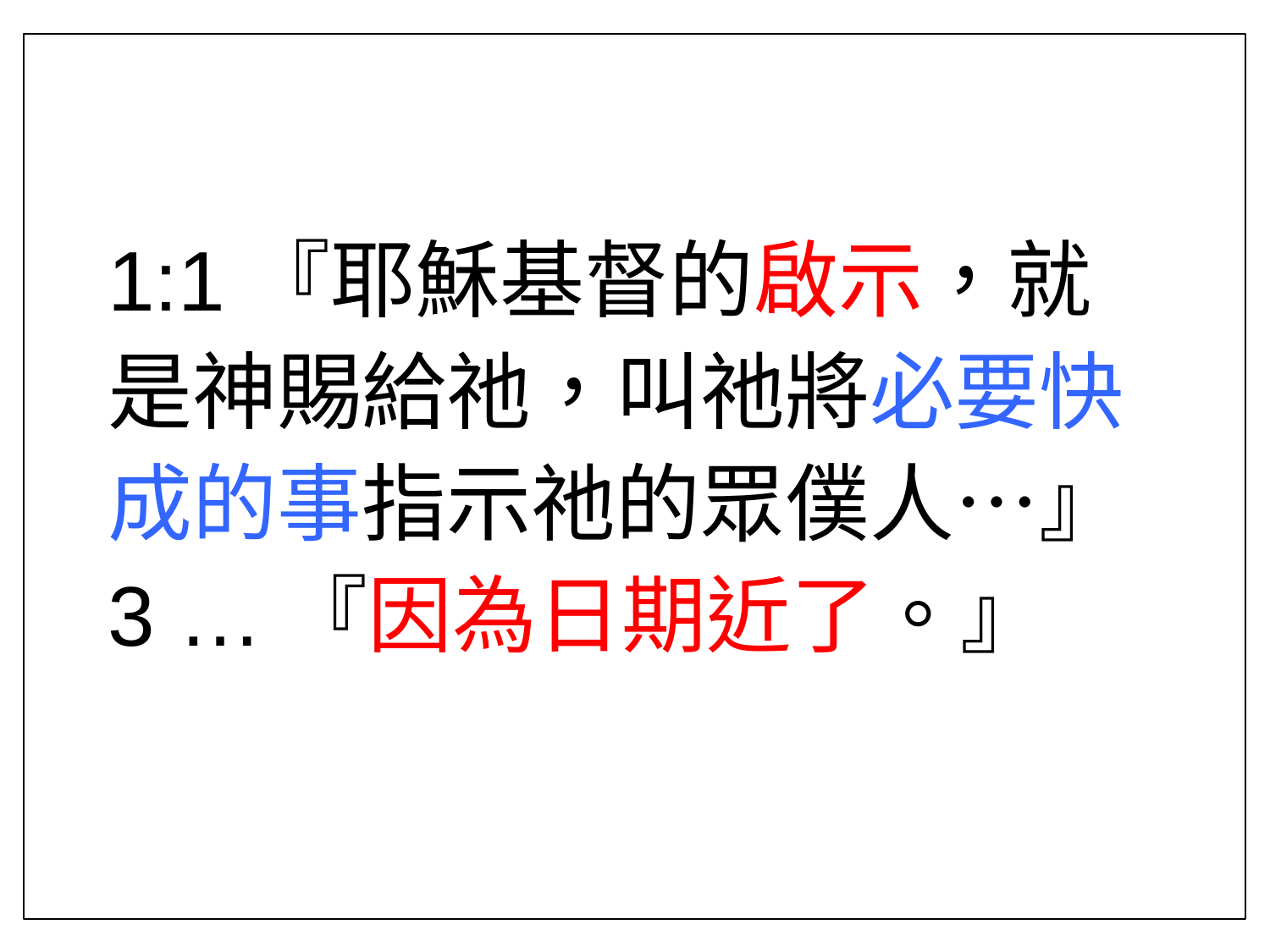

1:1『耶穌基督的啟示，就是神賜給祂，叫祂將必要快成的事指示祂的眾僕人…』3 …『因為日期近了。』